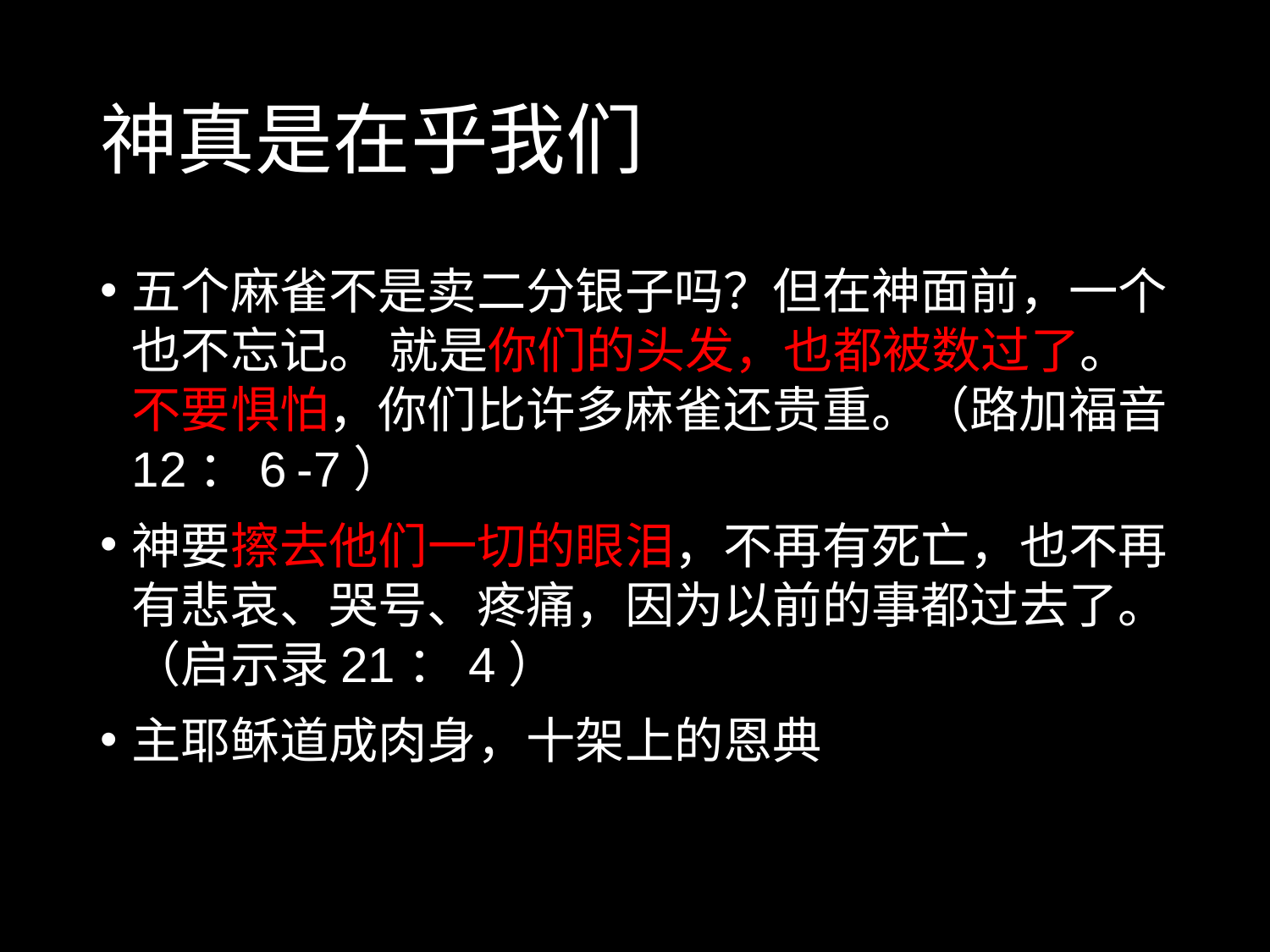

# 神真是在乎我们
五个麻雀不是卖二分银子吗？但在神面前，一个也不忘记。 就是你们的头发，也都被数过了。不要惧怕，你们比许多麻雀还贵重。（路加福音12：6 -7）
神要擦去他们一切的眼泪，不再有死亡，也不再有悲哀、哭号、疼痛，因为以前的事都过去了。（启示录21：4）
主耶稣道成肉身，十架上的恩典